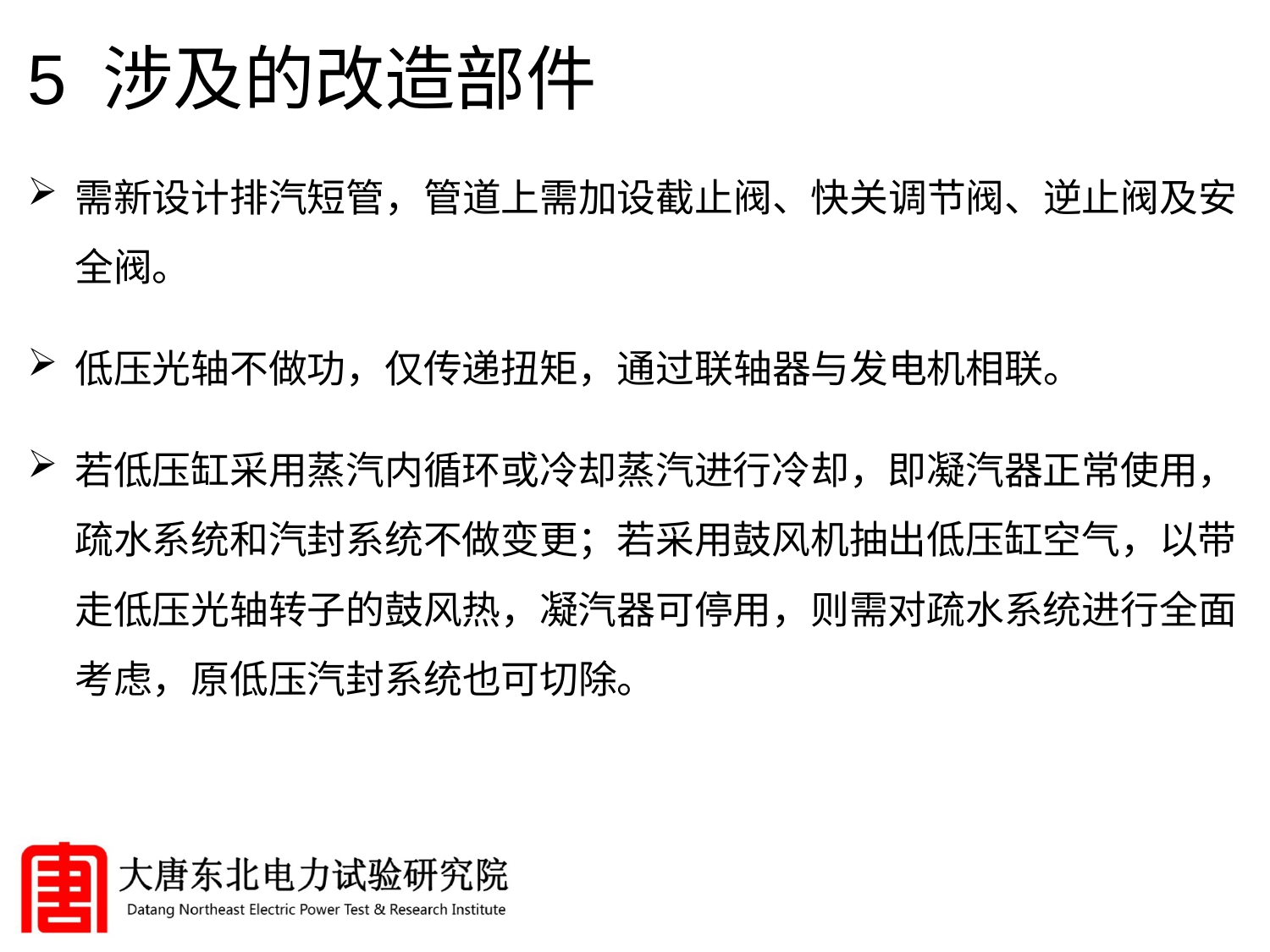

5 涉及的改造部件
需新设计排汽短管，管道上需加设截止阀、快关调节阀、逆止阀及安全阀。

低压光轴不做功，仅传递扭矩，通过联轴器与发电机相联。

若低压缸采用蒸汽内循环或冷却蒸汽进行冷却，即凝汽器正常使用，疏水系统和汽封系统不做变更；若采用鼓风机抽出低压缸空气，以带走低压光轴转子的鼓风热，凝汽器可停用，则需对疏水系统进行全面考虑，原低压汽封系统也可切除。